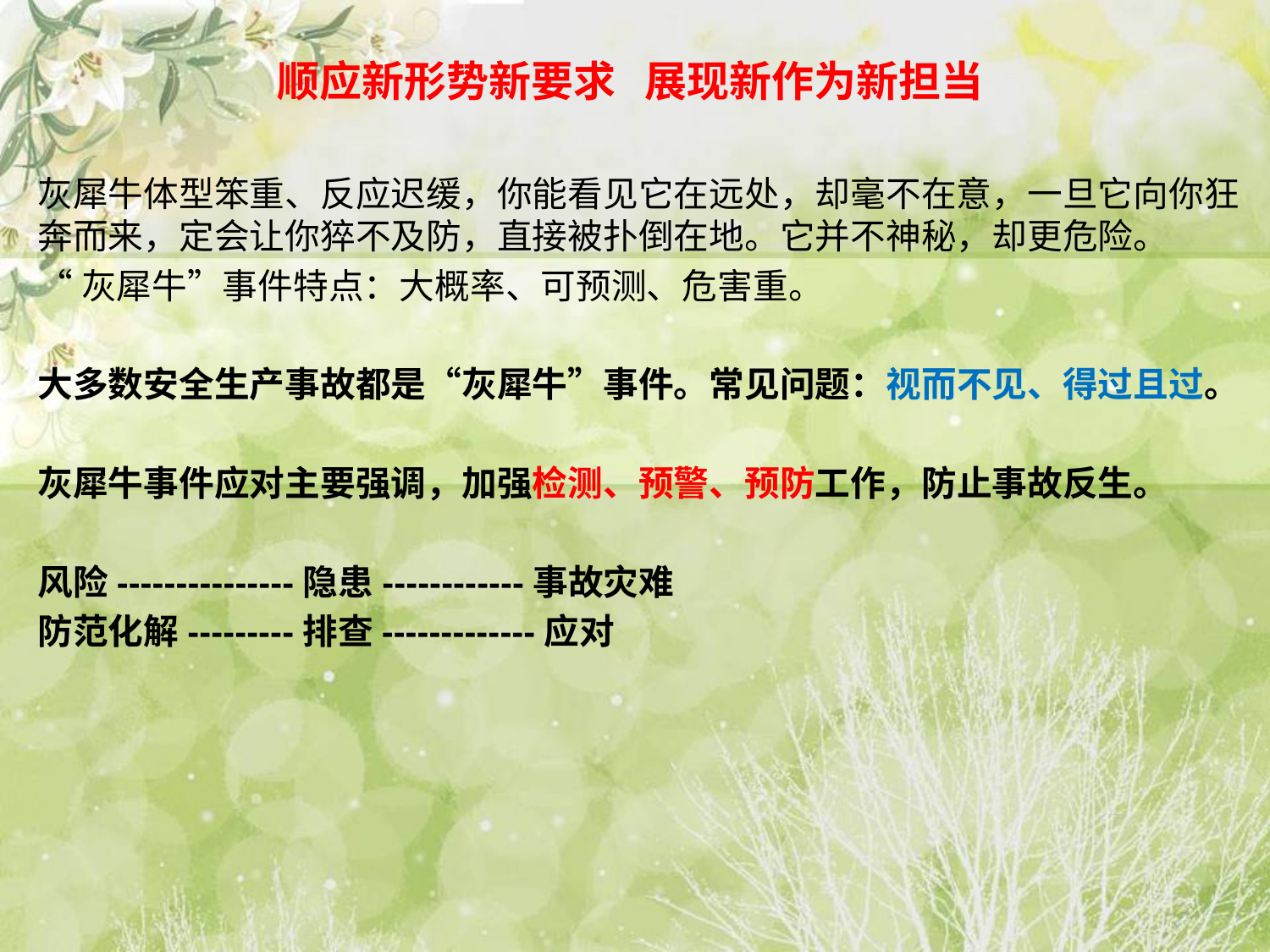

# 顺应新形势新要求   展现新作为新担当

灰犀牛体型笨重、反应迟缓，你能看见它在远处，却毫不在意，一旦它向你狂奔而来，定会让你猝不及防，直接被扑倒在地。它并不神秘，却更危险。
“灰犀牛”事件特点：大概率、可预测、危害重。

大多数安全生产事故都是“灰犀牛”事件。常见问题：视而不见、得过且过。

灰犀牛事件应对主要强调，加强检测、预警、预防工作，防止事故反生。

风险---------------隐患------------事故灾难
防范化解---------排查-------------应对